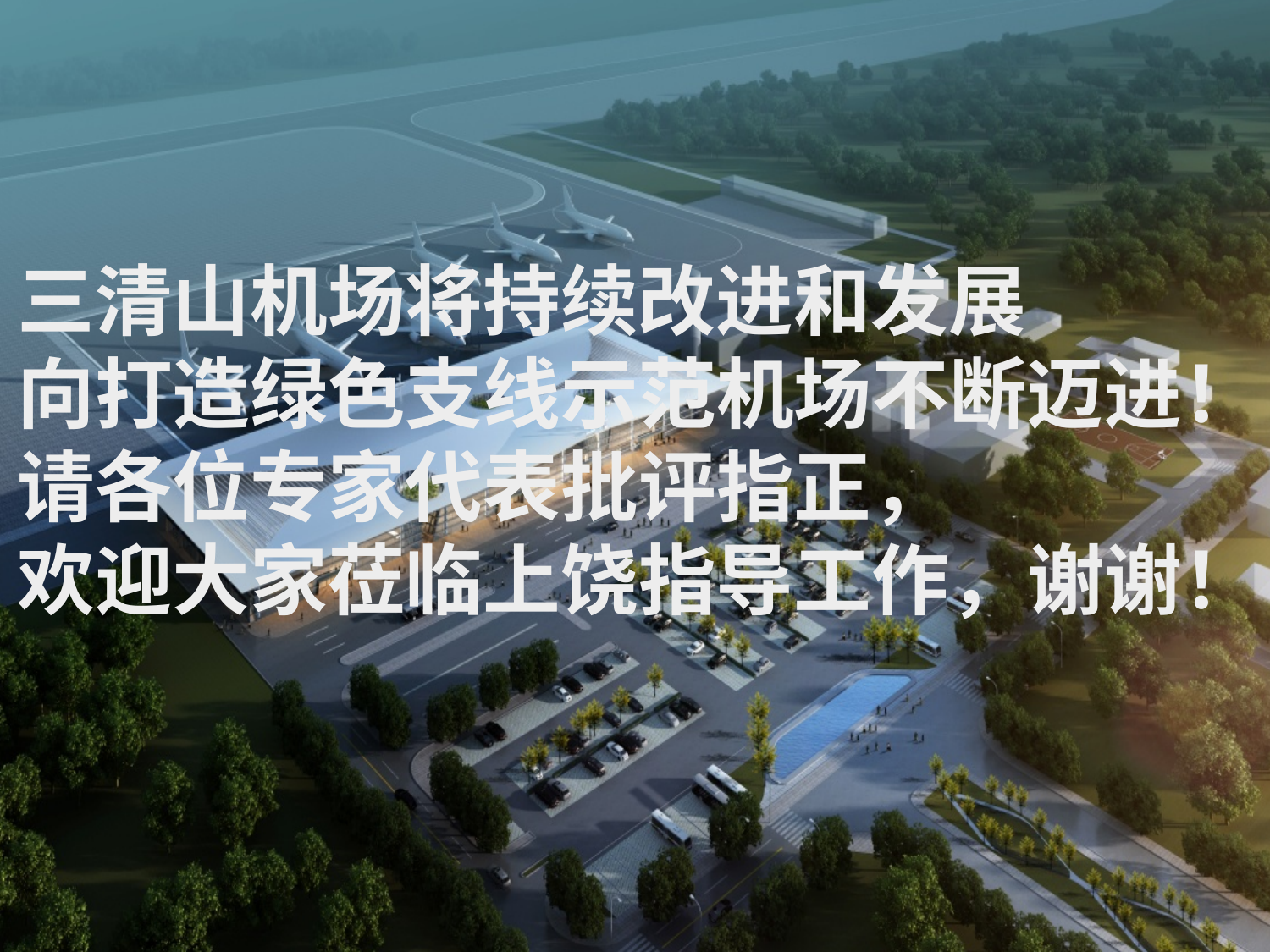

三清山机场将持续改进和发展
向打造绿色支线示范机场不断迈进！
请各位专家代表批评指正，
欢迎大家莅临上饶指导工作，谢谢！